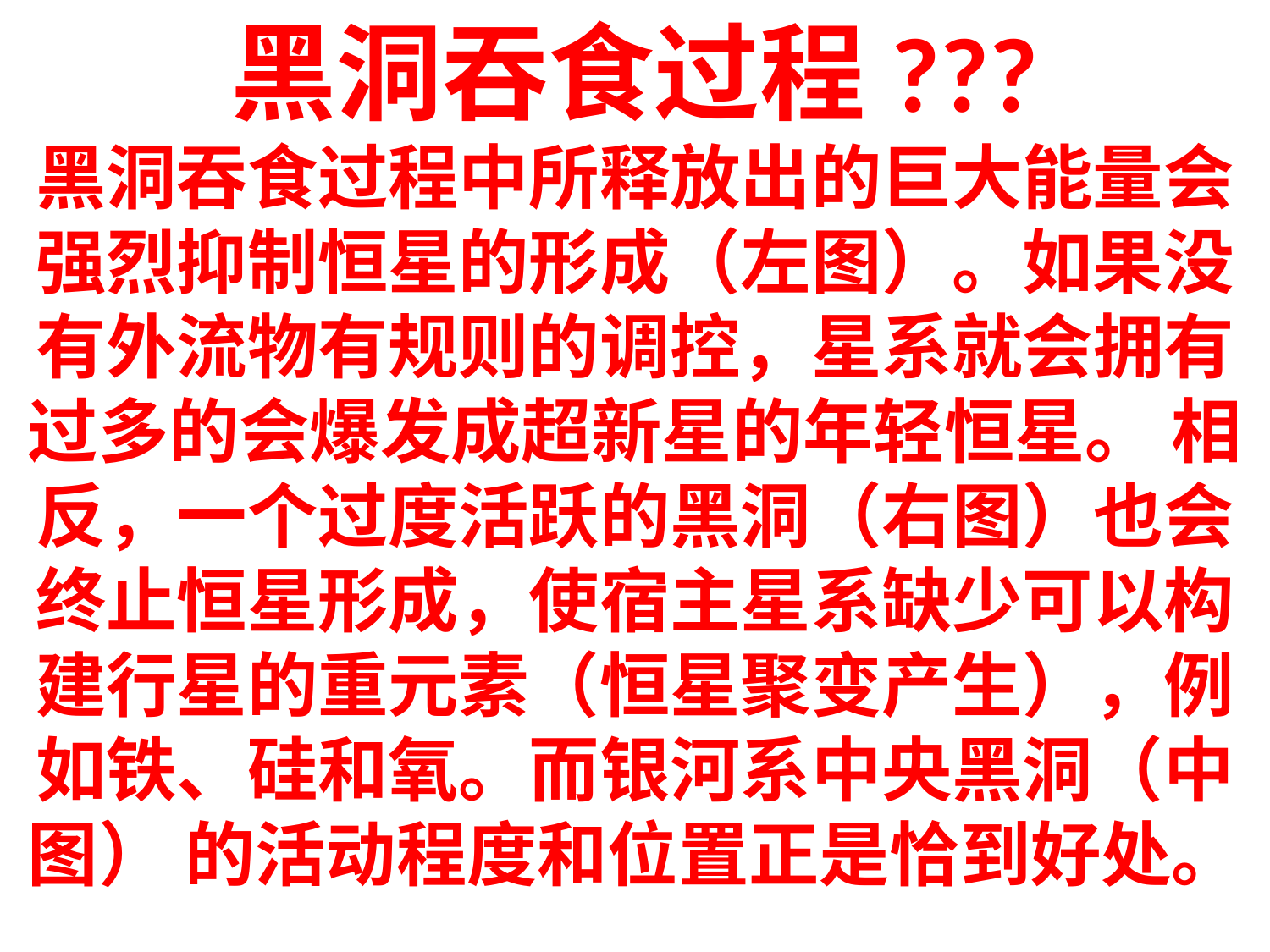

黑洞吞食过程???
黑洞吞食过程中所释放出的巨大能量会强烈抑制恒星的形成（左图）。如果没有外流物有规则的调控，星系就会拥有过多的会爆发成超新星的年轻恒星。 相反，一个过度活跃的黑洞（右图）也会终止恒星形成，使宿主星系缺少可以构建行星的重元素（恒星聚变产生），例如铁、硅和氧。而银河系中央黑洞（中图） 的活动程度和位置正是恰到好处。